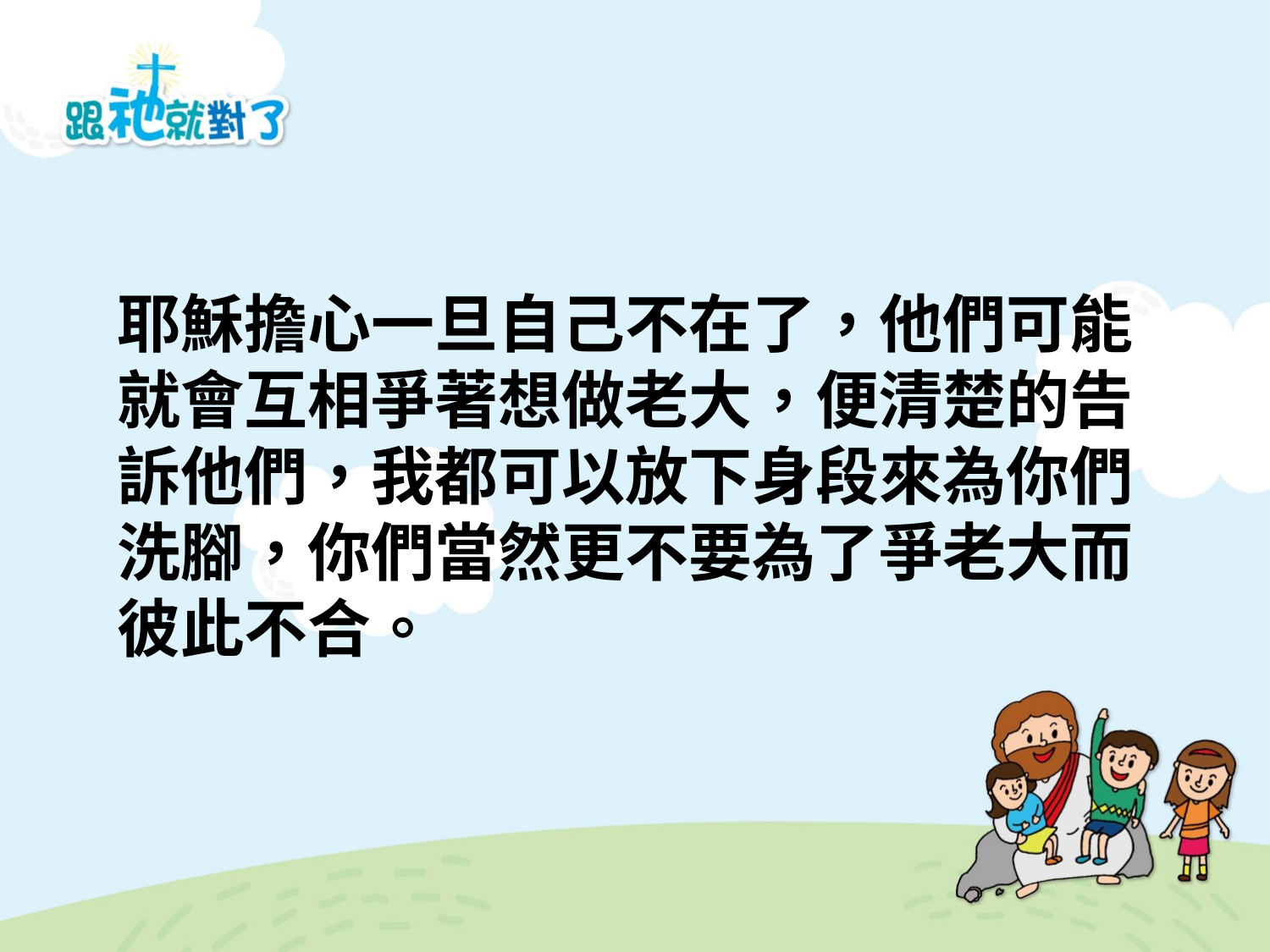

耶穌擔心一旦自己不在了，他們可能就會互相爭著想做老大，便清楚的告訴他們，我都可以放下身段來為你們洗腳，你們當然更不要為了爭老大而彼此不合。